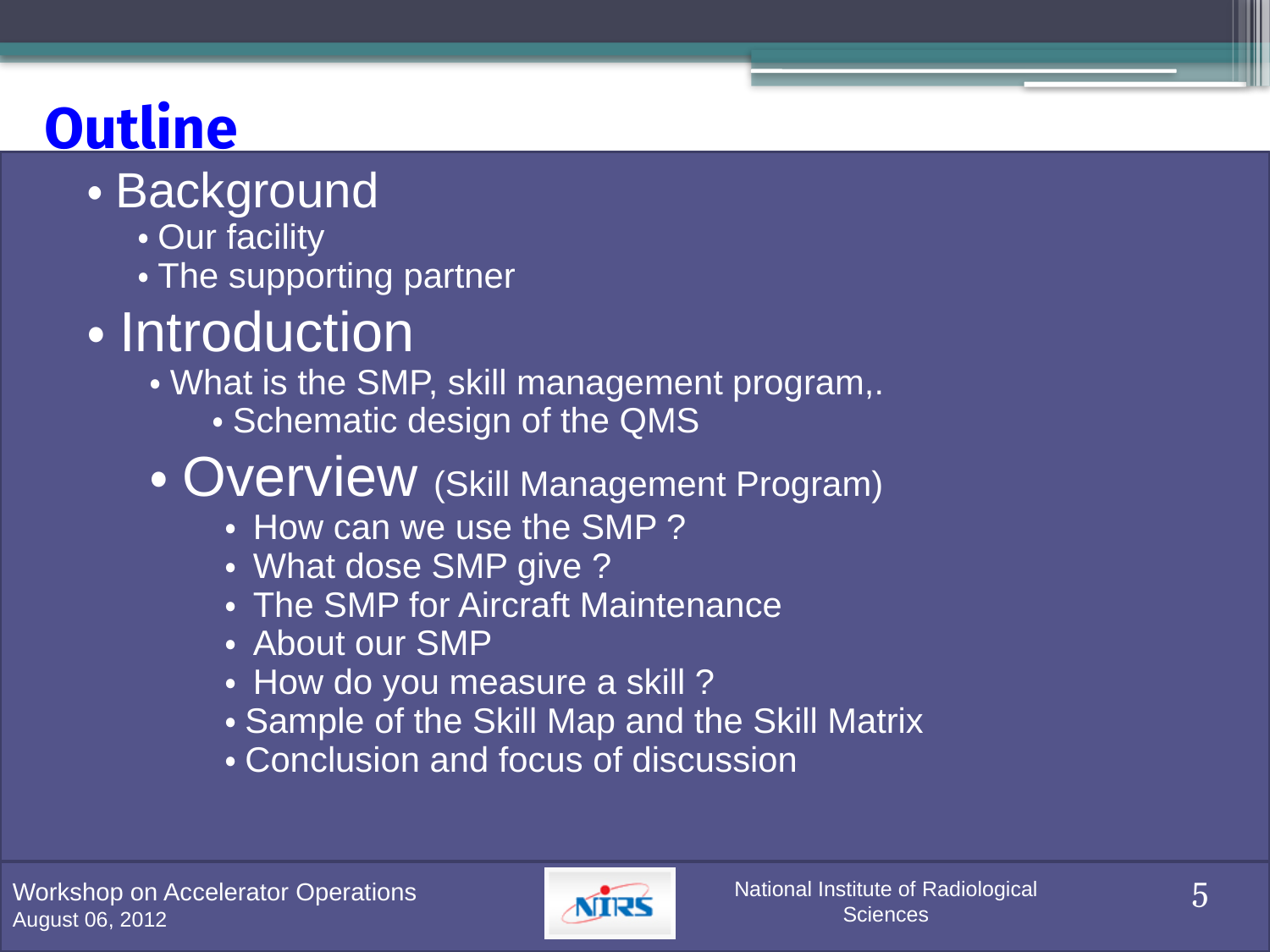

Outline
・Background
・Our facility
・The supporting partner
・Introduction
・What is the SMP, skill management program,.
・Schematic design of the QMS
・Overview (Skill Management Program)
・ How can we use the SMP ?
・ What dose SMP give ?
・ The SMP for Aircraft Maintenance
・ About our SMP
・ How do you measure a skill ?
・Sample of the Skill Map and the Skill Matrix
・Conclusion and focus of discussion
5